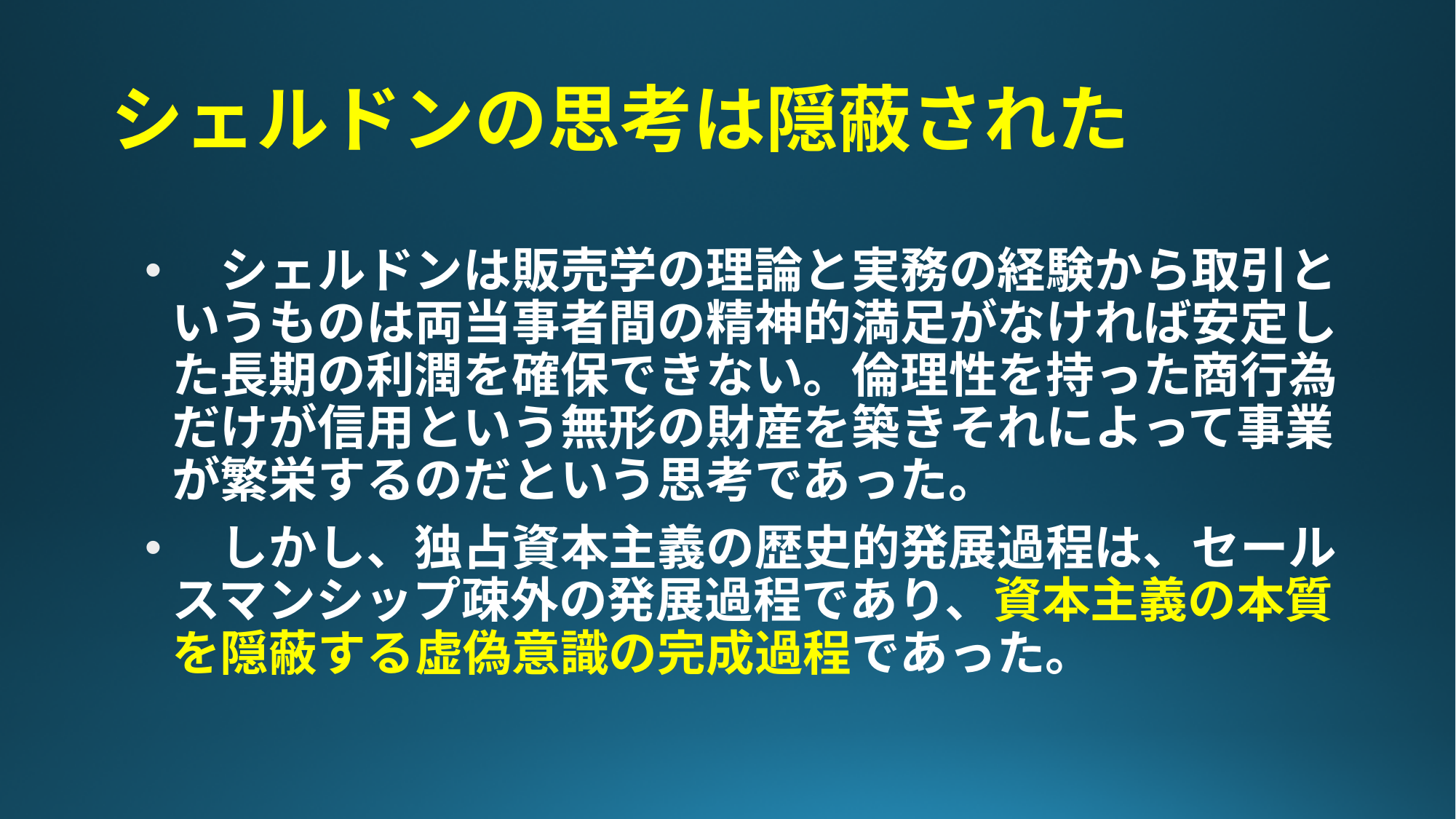

# シェルドンの思考は隠蔽された
　シェルドンは販売学の理論と実務の経験から取引というものは両当事者間の精神的満足がなければ安定した長期の利潤を確保できない。倫理性を持った商行為だけが信用という無形の財産を築きそれによって事業が繁栄するのだという思考であった。
　しかし、独占資本主義の歴史的発展過程は、セールスマンシップ疎外の発展過程であり、資本主義の本質を隠蔽する虚偽意識の完成過程であった。